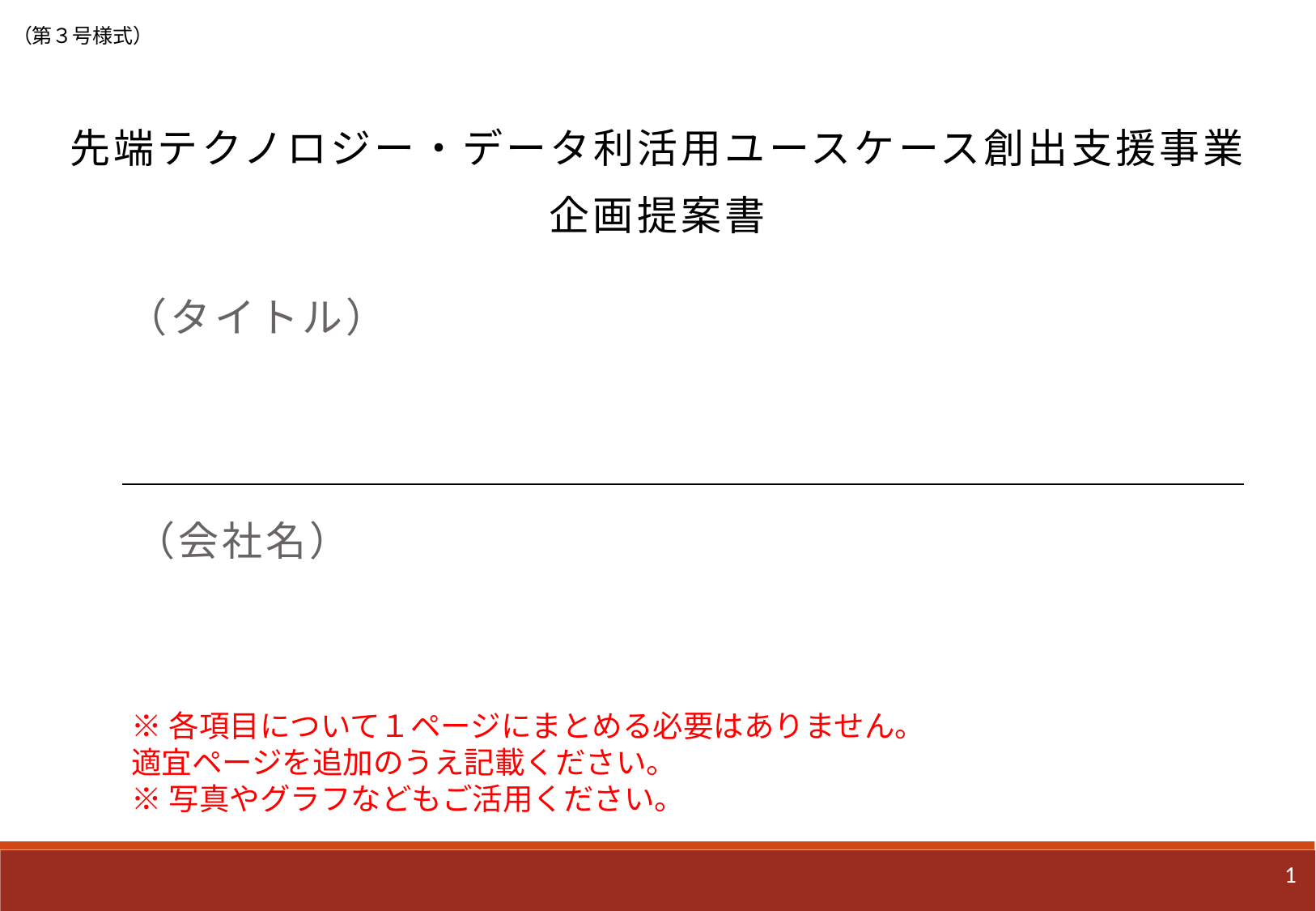

（第３号様式）
先端テクノロジー・データ利活用ユースケース創出支援事業
企画提案書
（タイトル）

（会社名）

※各項目について１ページにまとめる必要はありません。
適宜ページを追加のうえ記載ください。
※写真やグラフなどもご活用ください。
1